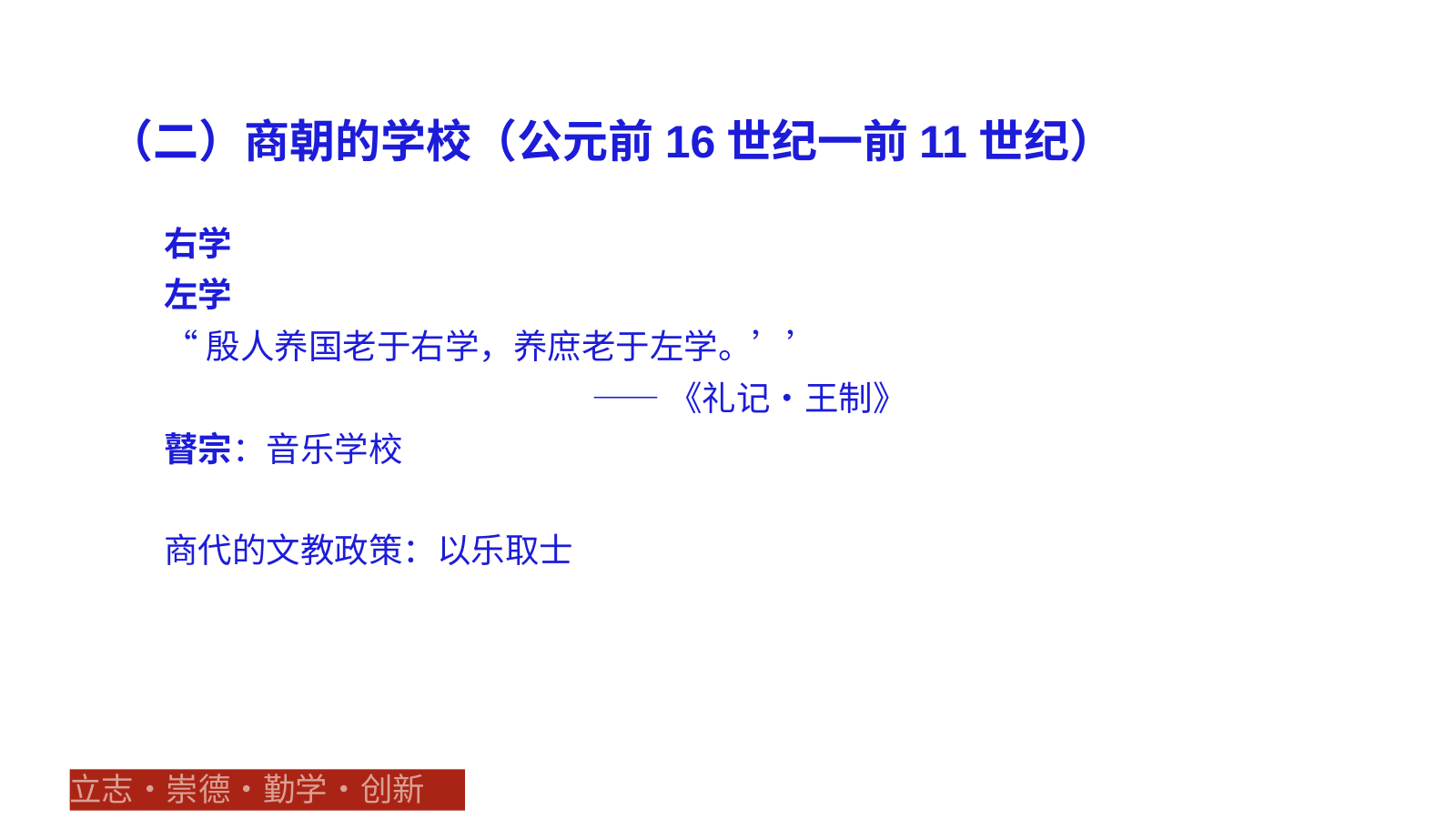

（二）商朝的学校（公元前16世纪一前11世纪）
右学
左学
“殷人养国老于右学，养庶老于左学。’’
——《礼记•王制》
瞽宗：音乐学校
商代的文教政策：以乐取士
立志•崇德•勤学•创新